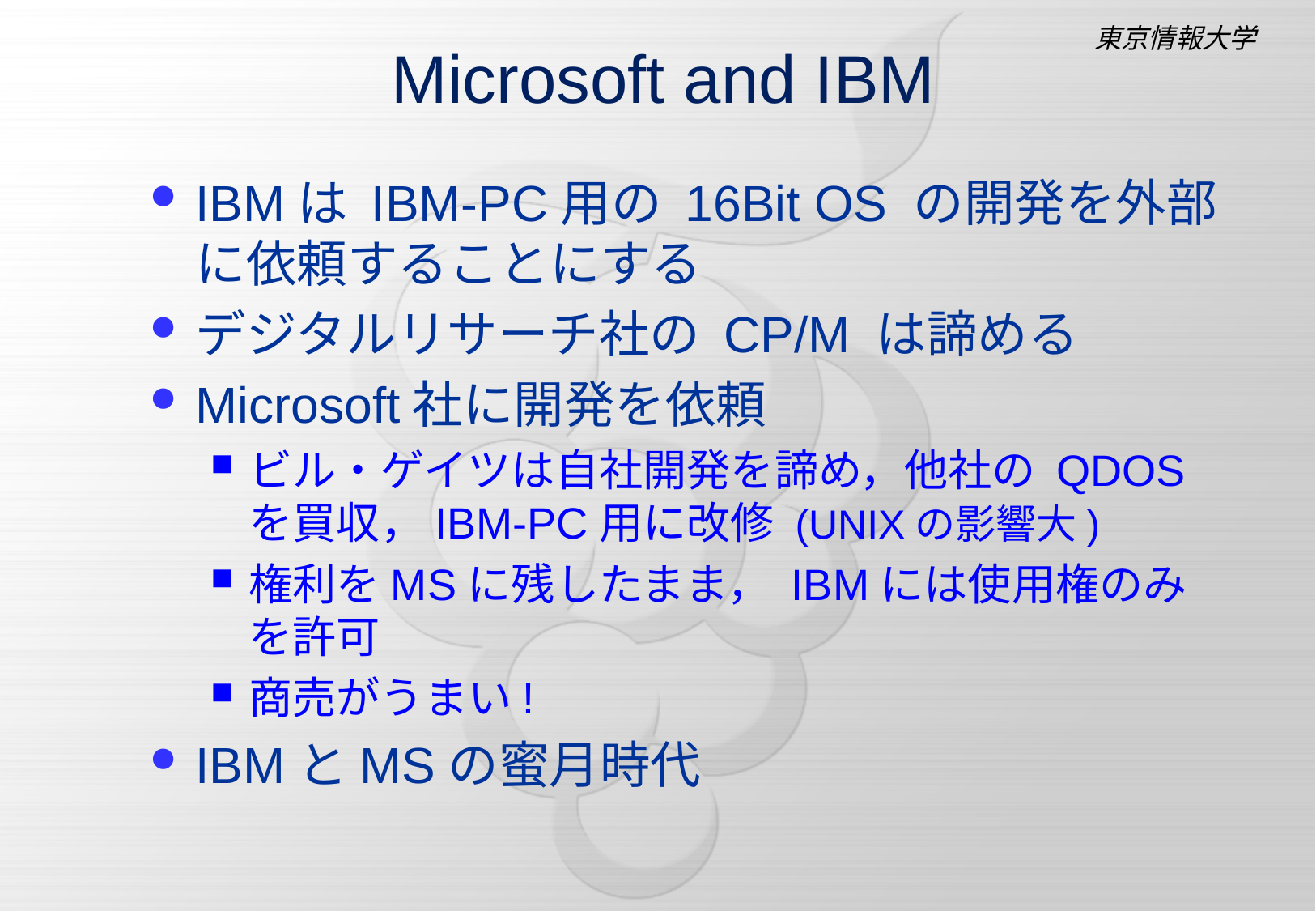

# Microsoft and IBM
IBMは IBM-PC用の 16Bit OS の開発を外部に依頼することにする
デジタルリサーチ社の CP/M は諦める
Microsoft社に開発を依頼
ビル・ゲイツは自社開発を諦め，他社の QDOS を買収，IBM-PC用に改修 (UNIXの影響大)
権利をMSに残したまま， IBMには使用権のみを許可
商売がうまい!
IBMとMSの蜜月時代